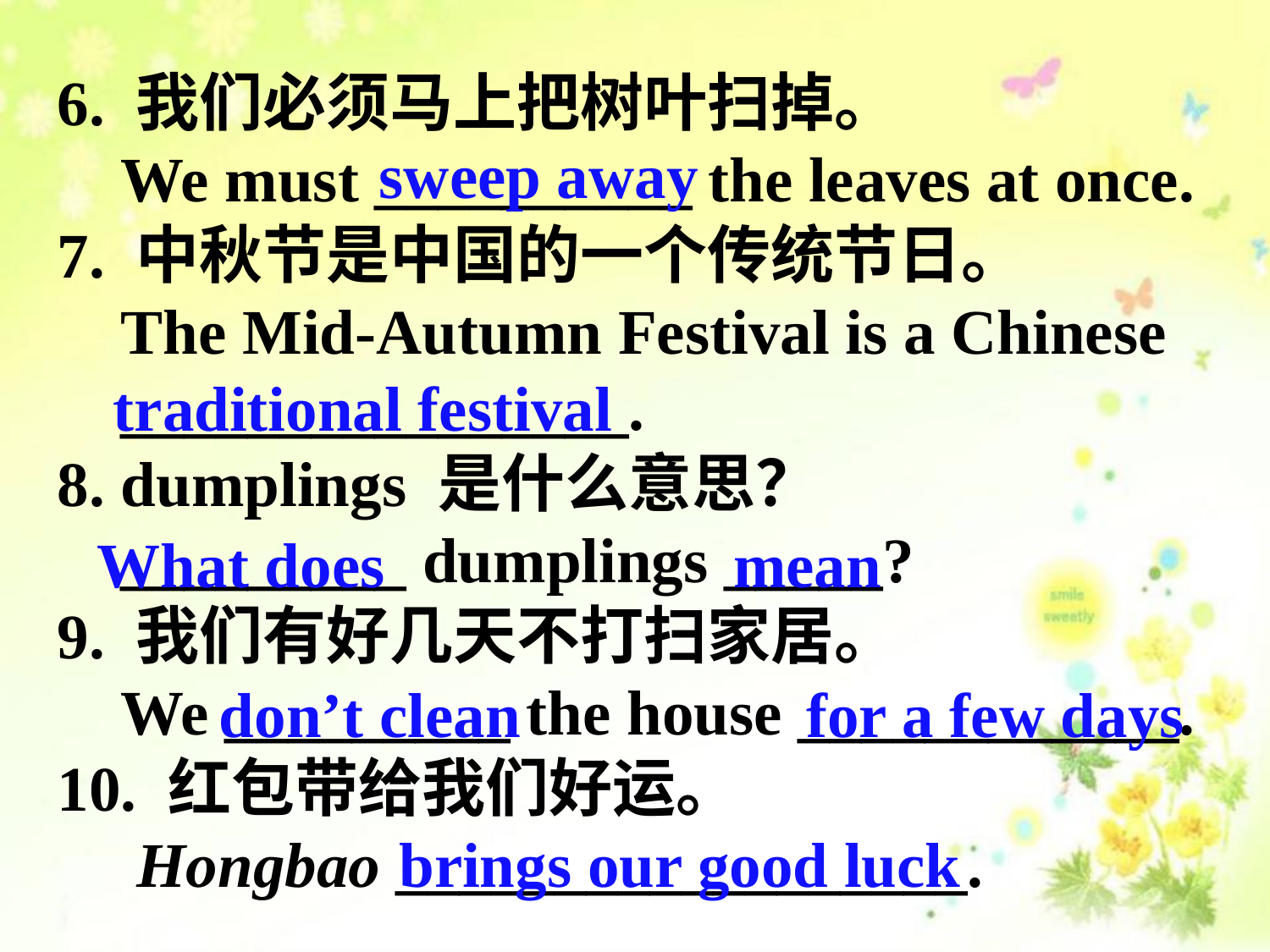

6. 我们必须马上把树叶扫掉。
    We must __________ the leaves at once.
7. 中秋节是中国的一个传统节日。
    The Mid-Autumn Festival is a Chinese
    ________________.
8. dumplings 是什么意思？
    _________ dumplings _____?
9. 我们有好几天不打扫家居。
    We _________ the house ____________.
10. 红包带给我们好运。
     Hongbao __________________.
  sweep away
 traditional festival
What does                      mean
  don’t clean                  for a few days
  brings our good luck